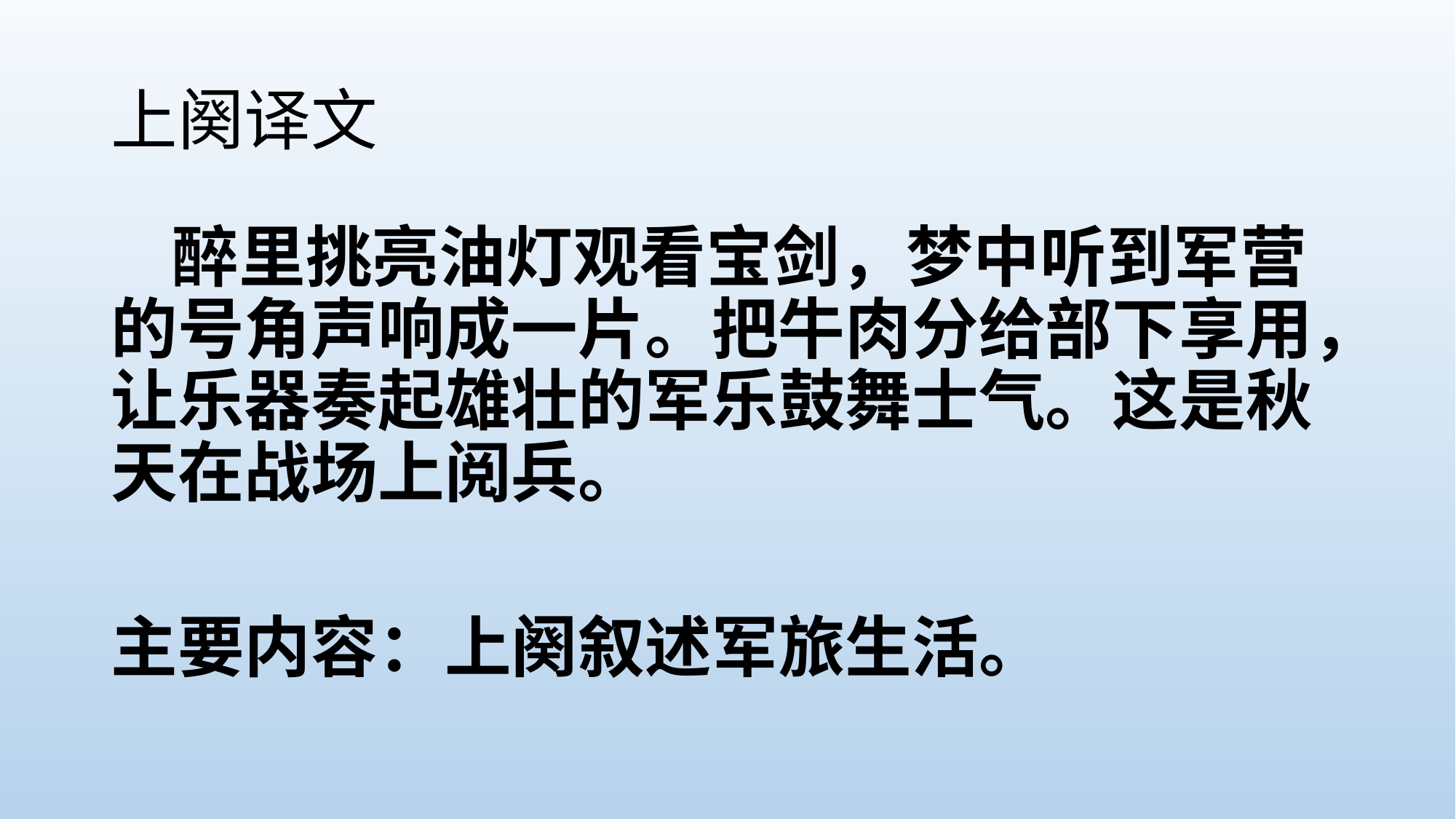

# 上阕译文
   醉里挑亮油灯观看宝剑，梦中听到军营的号角声响成一片。把牛肉分给部下享用，让乐器奏起雄壮的军乐鼓舞士气。这是秋天在战场上阅兵。

主要内容：上阕叙述军旅生活。